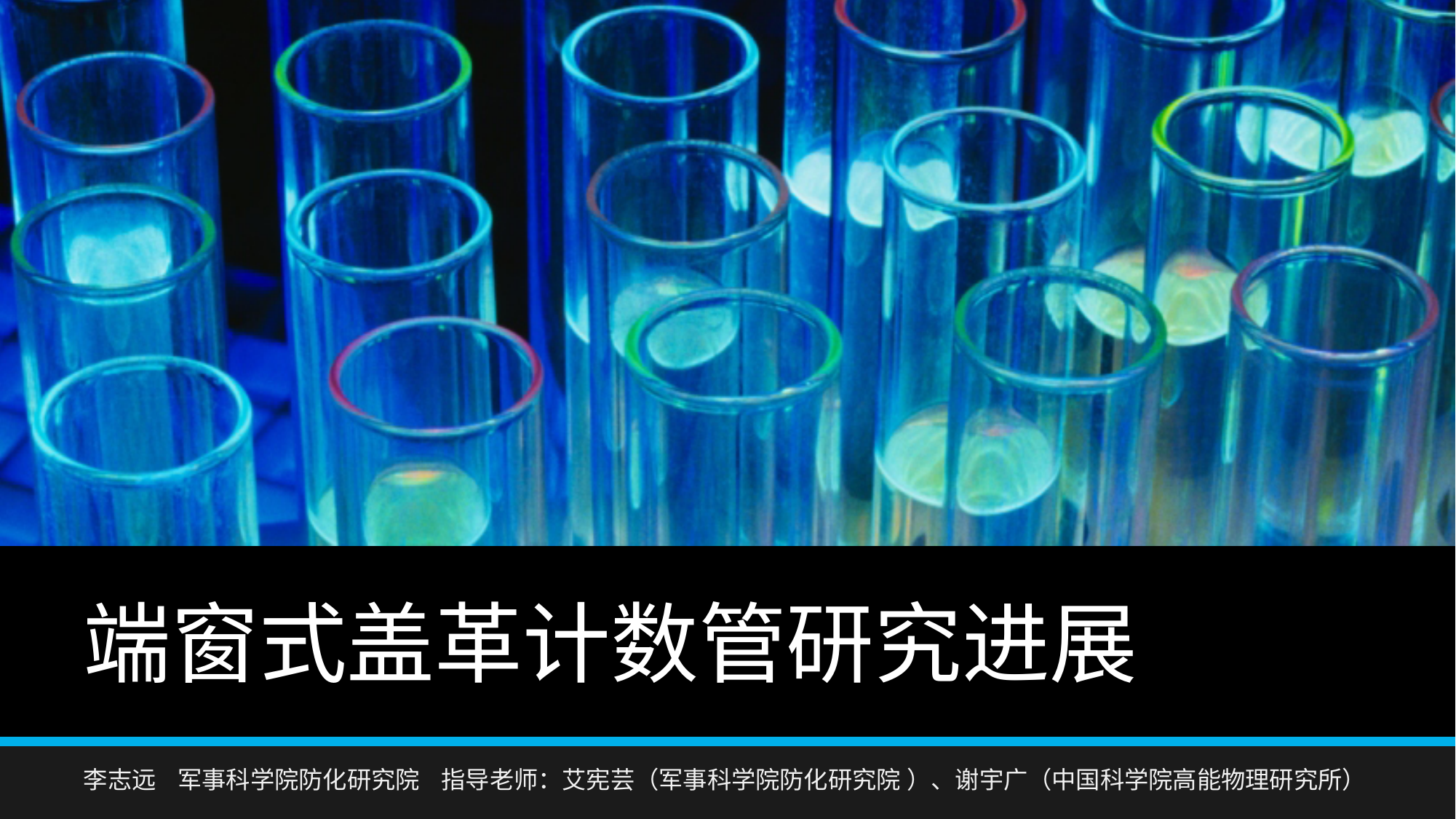

# 端窗式盖革计数管研究进展
李志远    军事科学院防化研究院    指导老师：艾宪芸（军事科学院防化研究院 ）、谢宇广（中国科学院高能物理研究所）